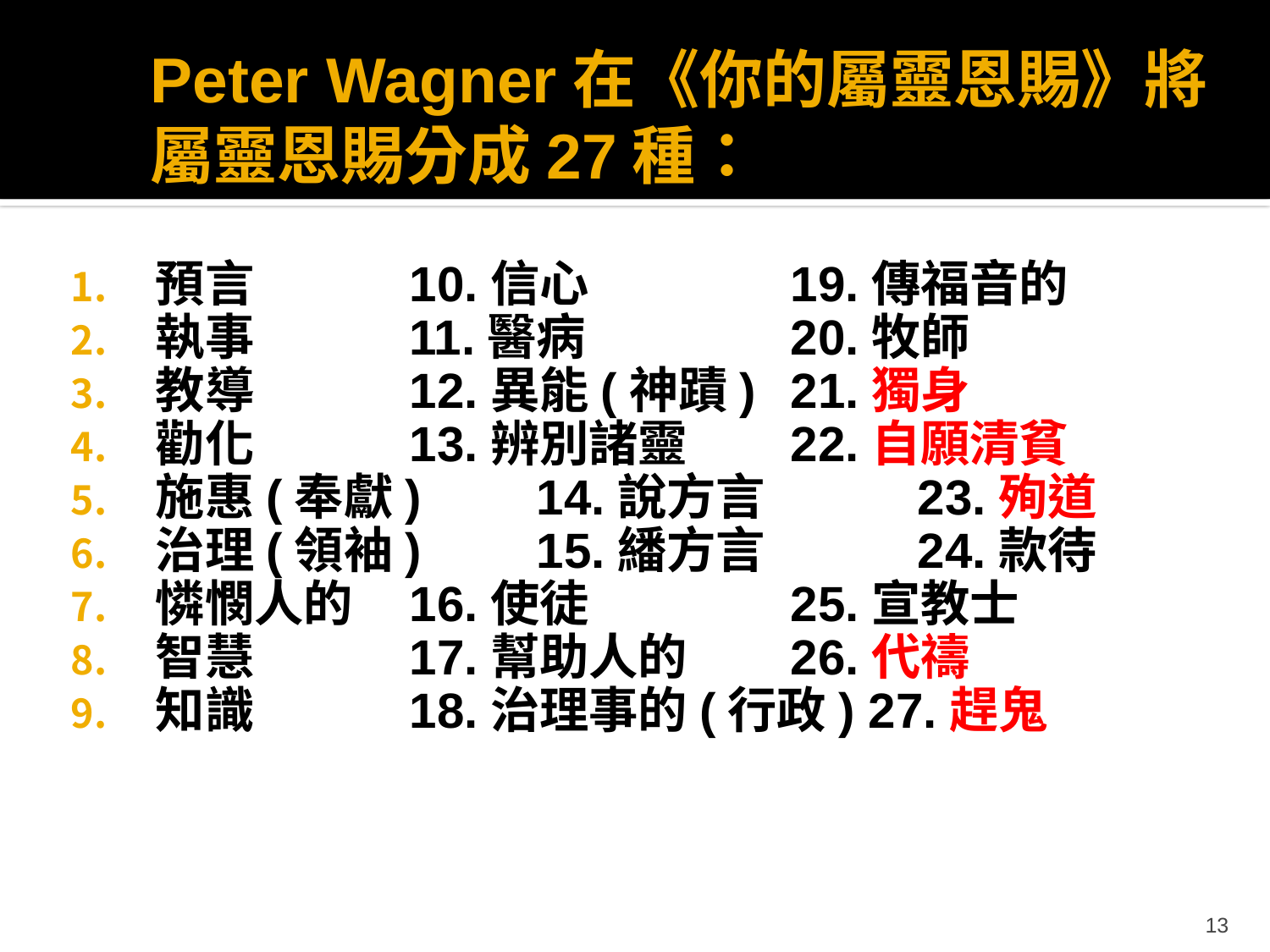

# Peter Wagner在《你的屬靈恩賜》將屬靈恩賜分成27種：
預言 		10.信心 		19.傳福音的
執事		11.醫病  		20.牧師
教導		12.異能(神蹟)  	21.獨身
勸化		13.辨別諸靈 	22.自願清貧
施惠(奉獻)	14.說方言 		23.殉道
治理(領袖)	15.繙方言 		24.款待
憐憫人的 	16.使徒 		25.宣教士
智慧 		17.幫助人的 	26.代禱
知識 		18.治理事的(行政) 27.趕鬼
13